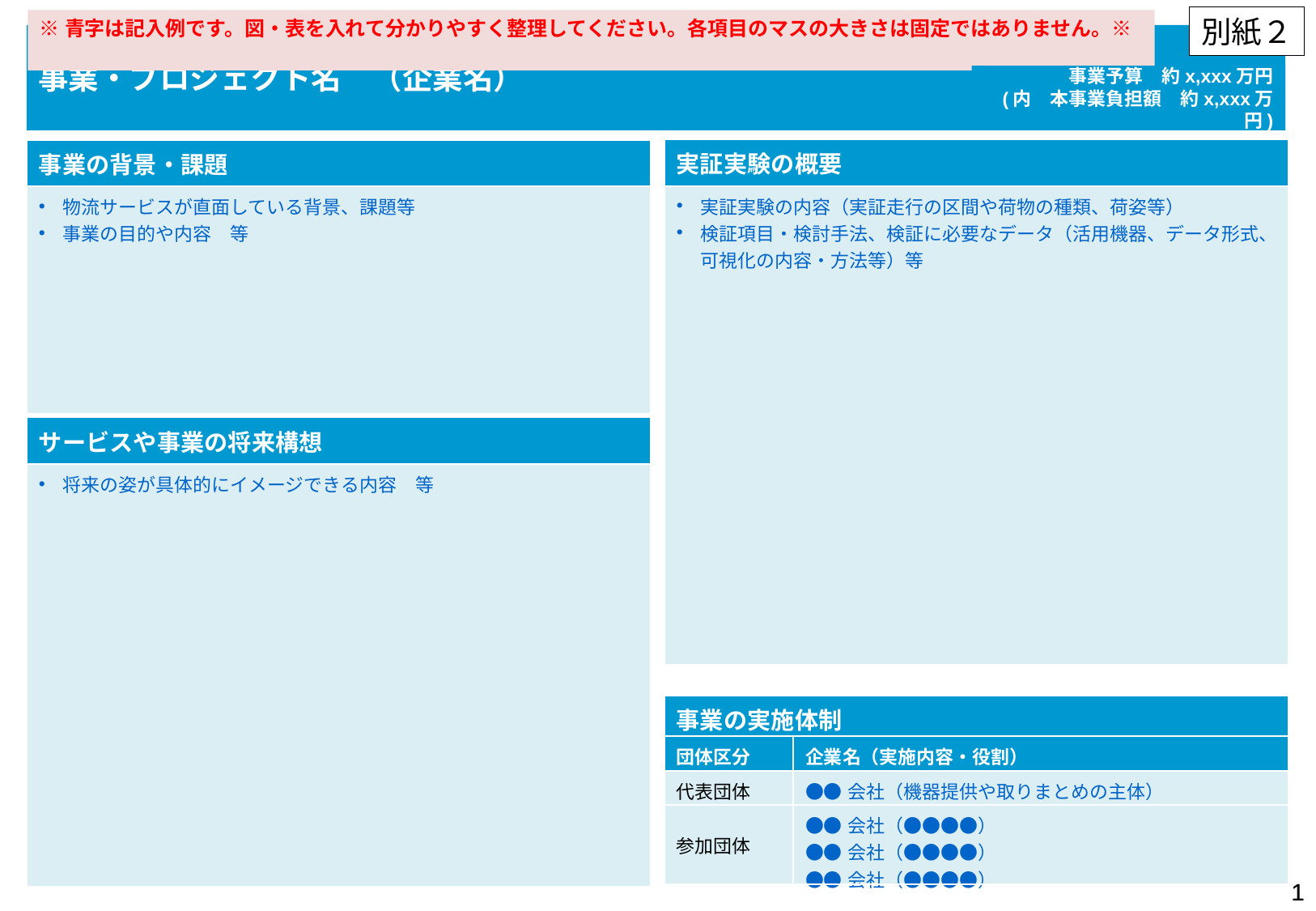

別紙２
※青字は記入例です。図・表を入れて分かりやすく整理してください。各項目のマスの大きさは固定ではありません。※
事業・プロジェクト名　（企業名）
事業予算　約x,xxx万円
(内　本事業負担額　約x,xxx万円)
| 実証実験の概要 |
| --- |
| 実証実験の内容（実証走行の区間や荷物の種類、荷姿等） 検証項目・検討手法、検証に必要なデータ（活用機器、データ形式、可視化の内容・方法等）等 |
| 事業の背景・課題 |
| --- |
| 物流サービスが直面している背景、課題等 事業の目的や内容　等 |
| サービスや事業の将来構想 |
| --- |
| 将来の姿が具体的にイメージできる内容　等 |
| 事業の実施体制 |  |
| --- | --- |
| 団体区分 | 企業名（実施内容・役割） |
| 代表団体 | ●●会社（機器提供や取りまとめの主体） |
| 参加団体 | ●●会社（●●●●） ●●会社（●●●●） ●●会社（●●●●） |
1
1